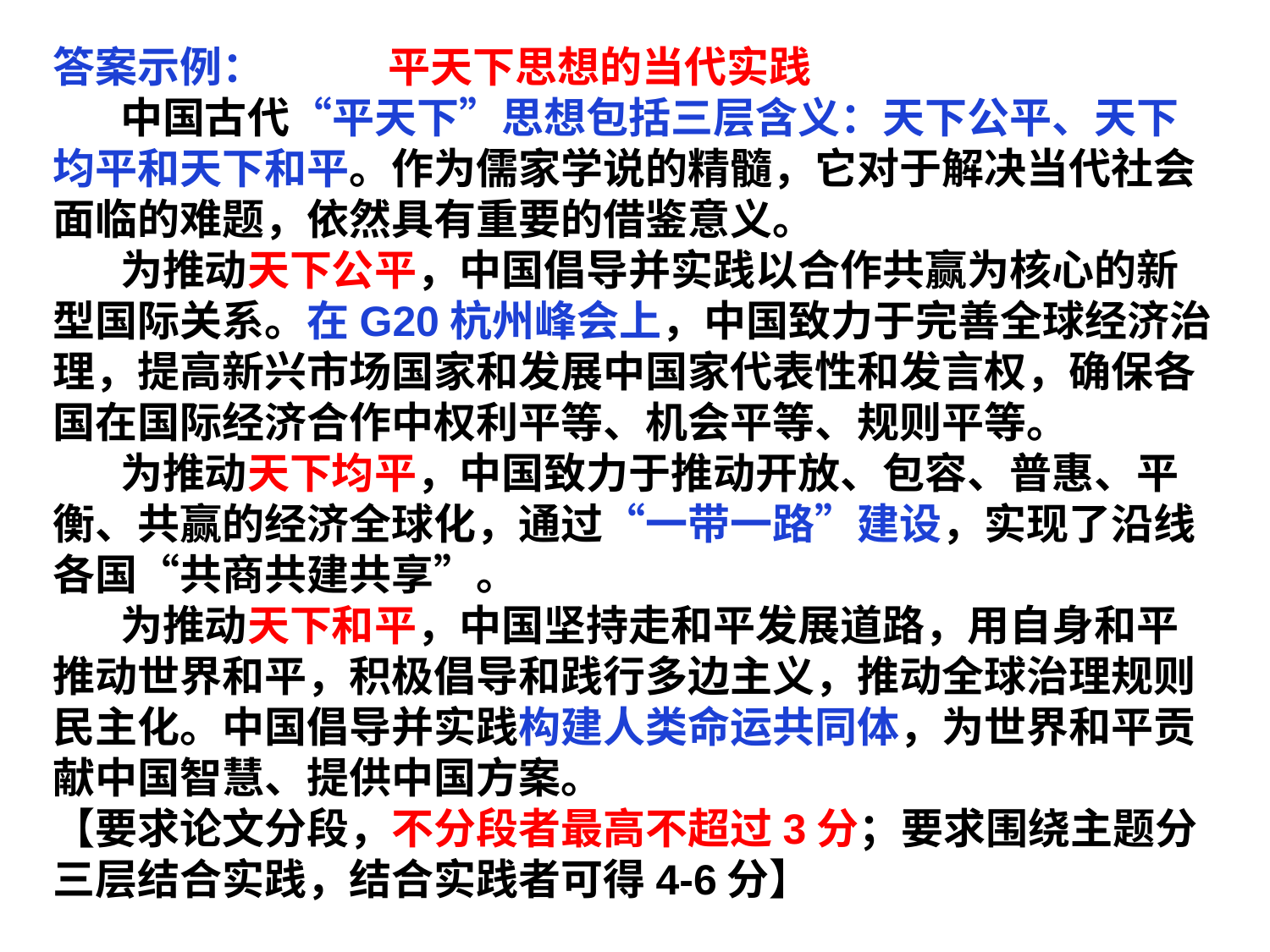

答案示例：             平天下思想的当代实践
      中国古代“平天下”思想包括三层含义：天下公平、天下均平和天下和平。作为儒家学说的精髓，它对于解决当代社会面临的难题，依然具有重要的借鉴意义。
      为推动天下公平，中国倡导并实践以合作共赢为核心的新型国际关系。在G20杭州峰会上，中国致力于完善全球经济治理，提高新兴市场国家和发展中国家代表性和发言权，确保各国在国际经济合作中权利平等、机会平等、规则平等。
      为推动天下均平，中国致力于推动开放、包容、普惠、平衡、共赢的经济全球化，通过“一带一路”建设，实现了沿线各国“共商共建共享”。
      为推动天下和平，中国坚持走和平发展道路，用自身和平推动世界和平，积极倡导和践行多边主义，推动全球治理规则民主化。中国倡导并实践构建人类命运共同体，为世界和平贡献中国智慧、提供中国方案。
【要求论文分段，不分段者最高不超过3分；要求围绕主题分三层结合实践，结合实践者可得4-6分】